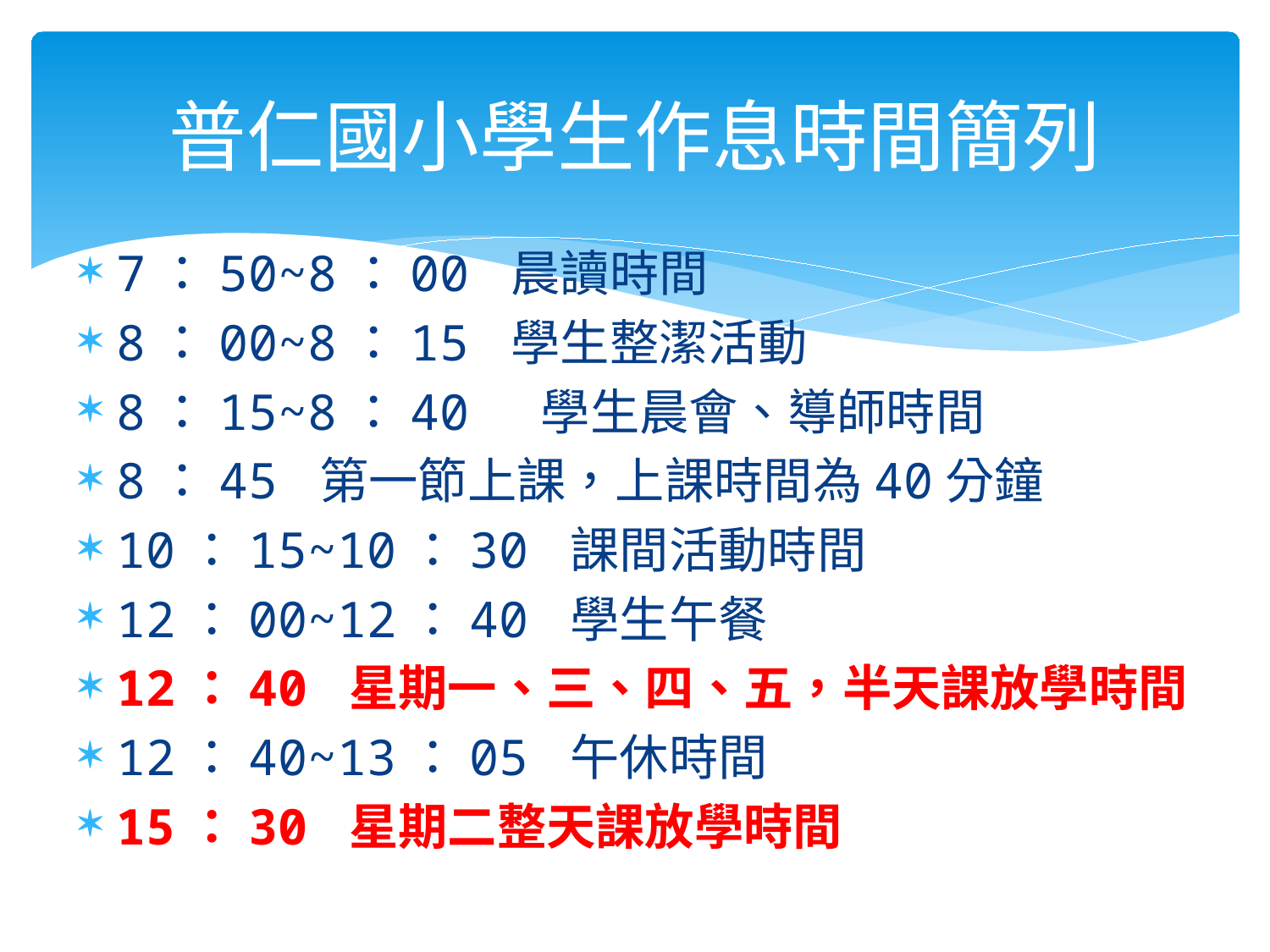

# 普仁國小學生作息時間簡列
7：50~8：00 晨讀時間
8：00~8：15 學生整潔活動
8：15~8：40  學生晨會、導師時間
8：45 第一節上課，上課時間為40分鐘
10：15~10：30 課間活動時間
12：00~12：40 學生午餐
12：40 星期一、三、四、五，半天課放學時間
12：40~13：05 午休時間
15：30 星期二整天課放學時間